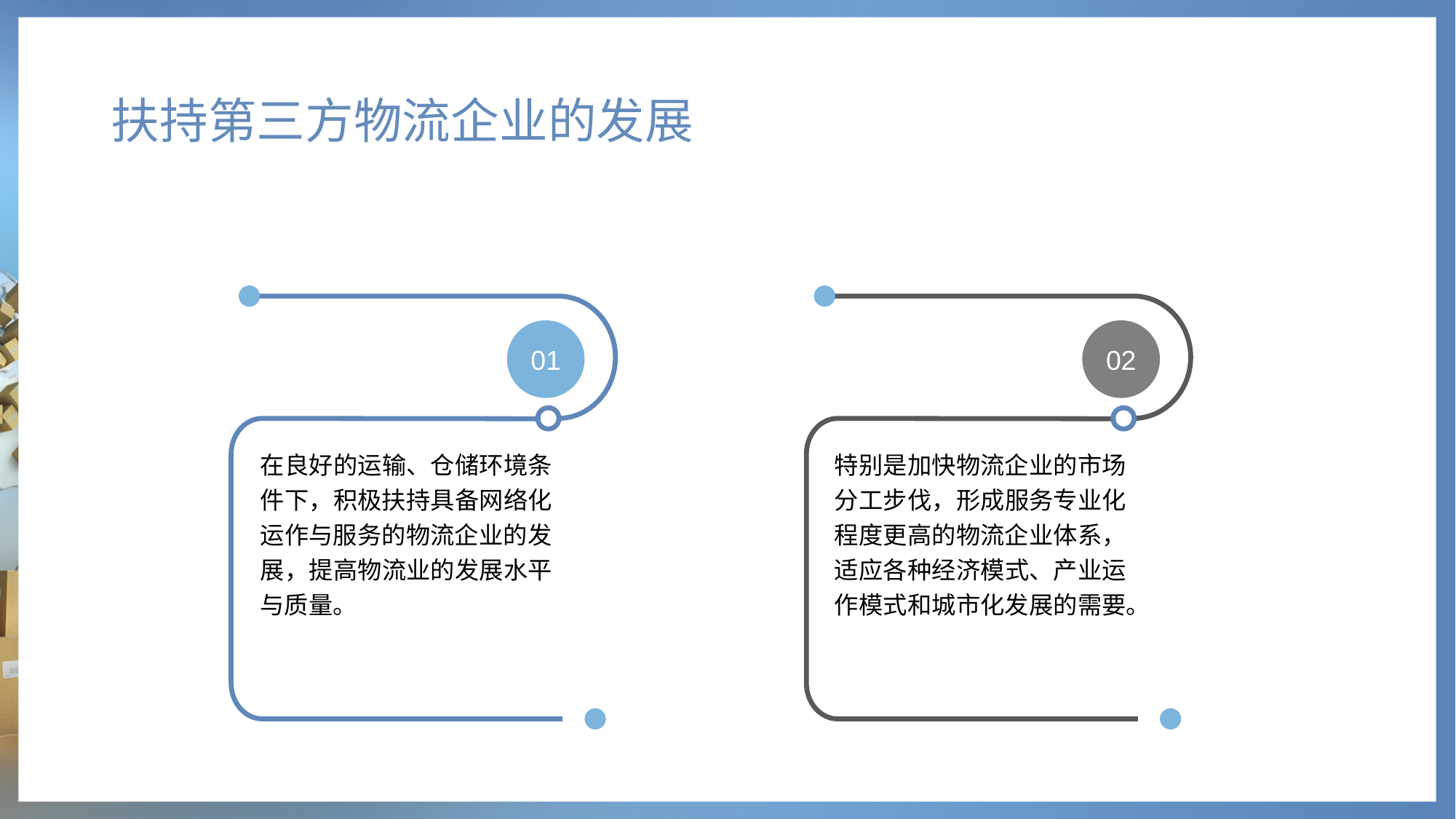

# 扶持第三方物流企业的发展

01
02
在良好的运输、仓储环境条件下，积极扶持具备网络化运作与服务的物流企业的发展，提高物流业的发展水平与质量。

特别是加快物流企业的市场分工步伐，形成服务专业化程度更高的物流企业体系，适应各种经济模式、产业运作模式和城市化发展的需要。